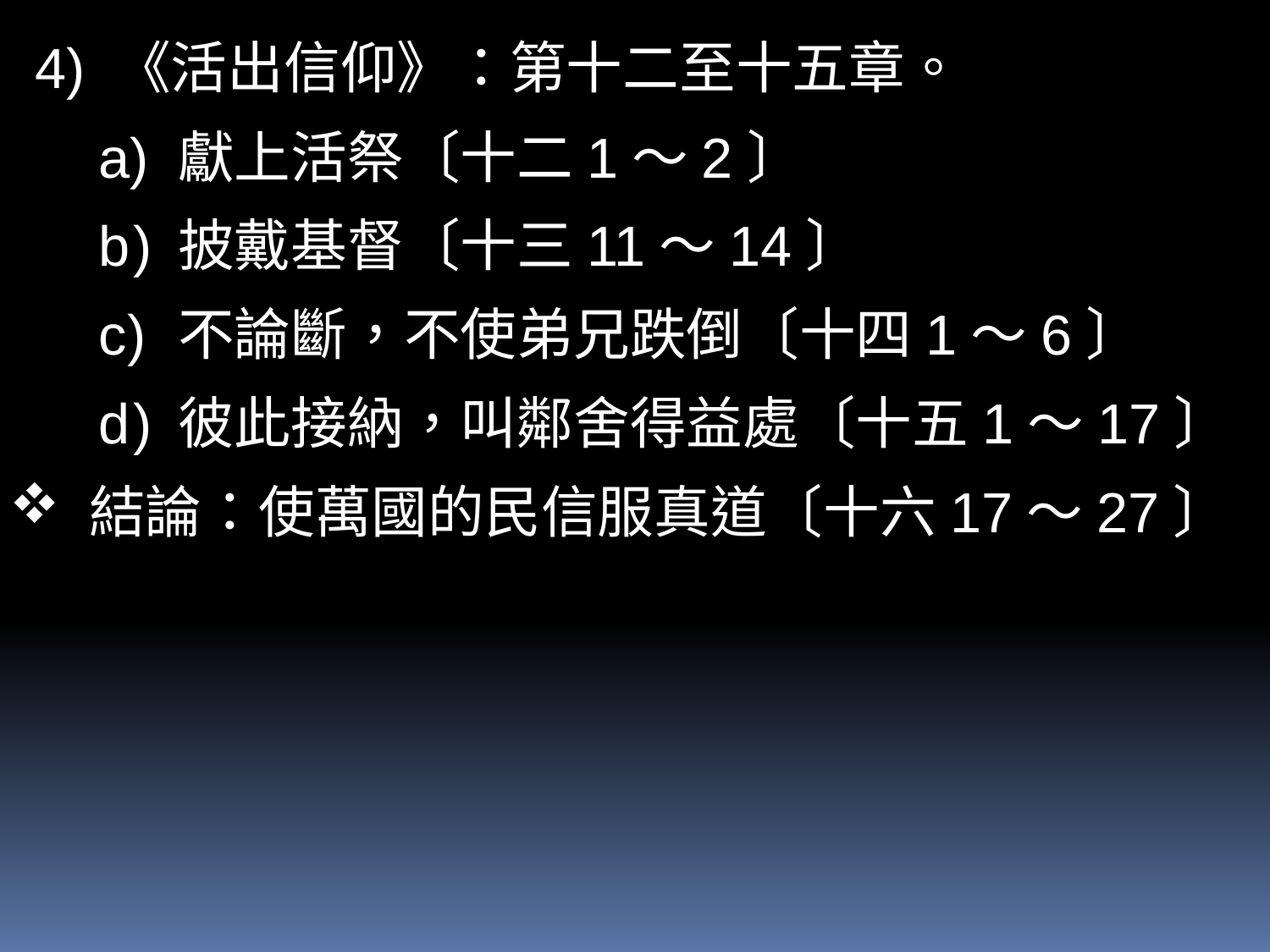

《活出信仰》：第十二至十五章。
獻上活祭〔十二1～2〕
披戴基督〔十三11～14〕
不論斷，不使弟兄跌倒〔十四1～6〕
彼此接納，叫鄰舍得益處〔十五1～17〕
結論：使萬國的民信服真道〔十六17～27〕